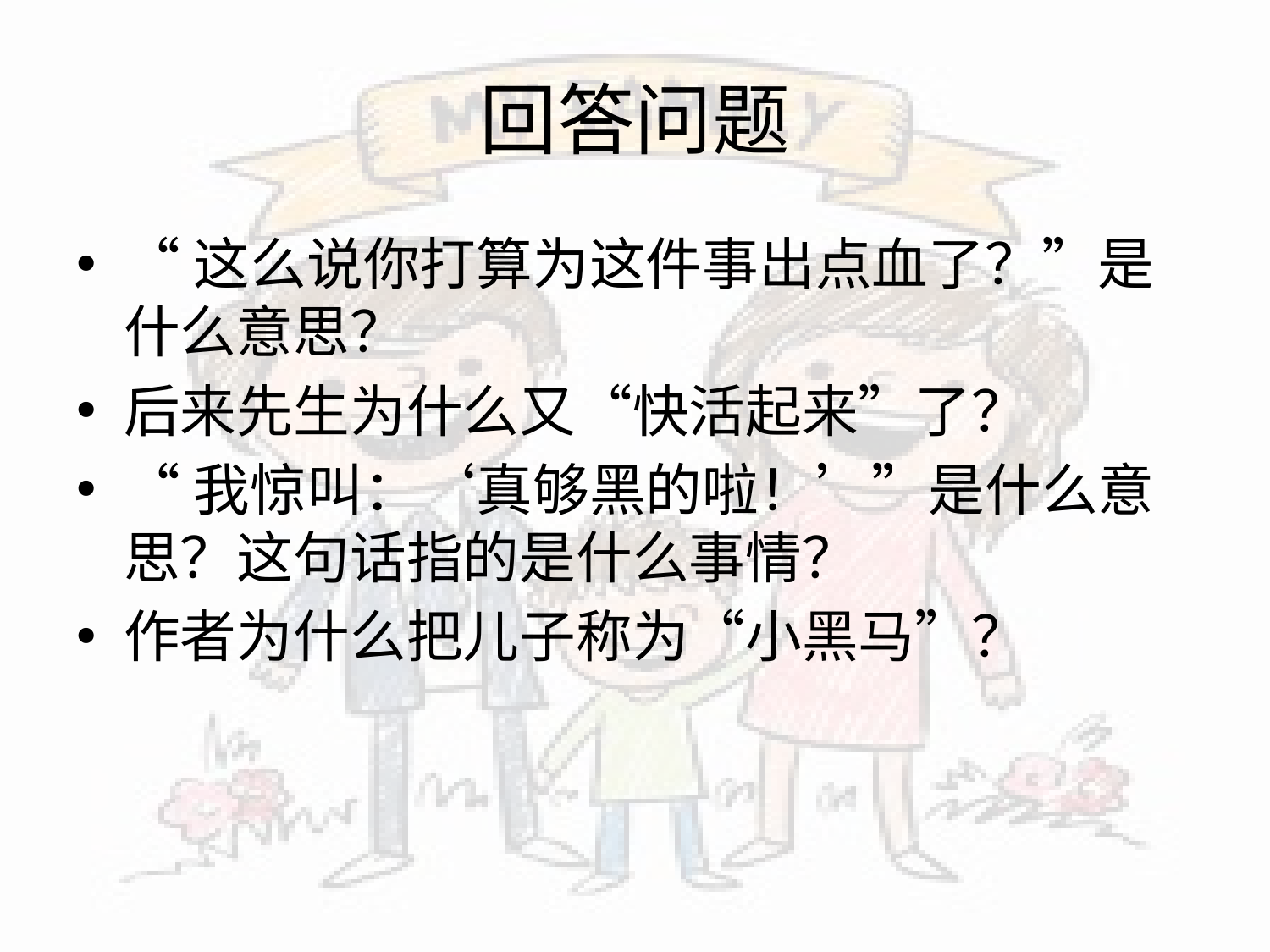

# 回答问题
“这么说你打算为这件事出点血了？”是什么意思？
后来先生为什么又“快活起来”了？
“我惊叫：‘真够黑的啦！’”是什么意思？这句话指的是什么事情？
作者为什么把儿子称为“小黑马”？